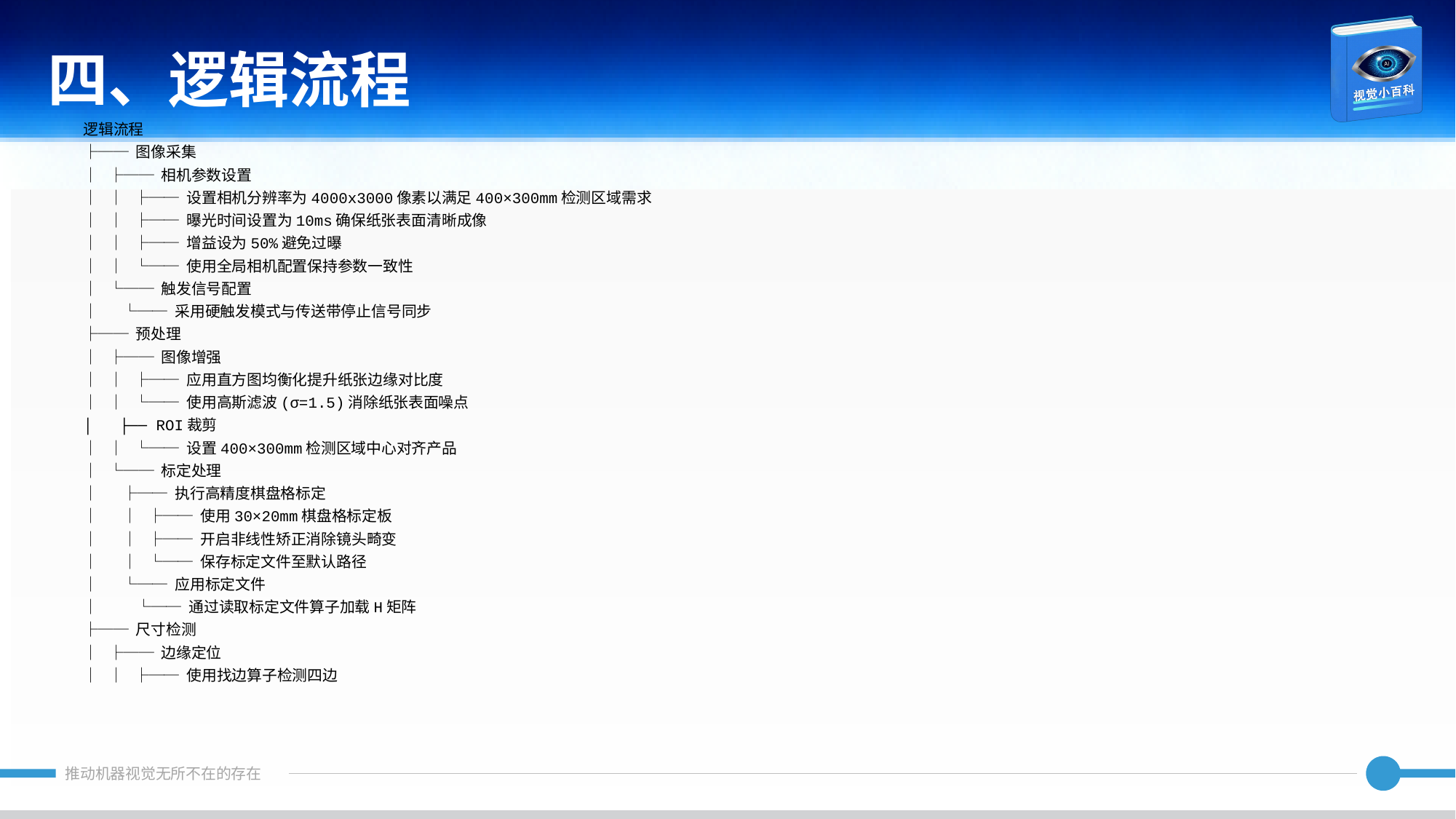

四、逻辑流程

逻辑流程
├── 图像采集
│   ├── 相机参数设置
│   │   ├── 设置相机分辨率为4000x3000像素以满足400×300mm检测区域需求
│   │   ├── 曝光时间设置为10ms确保纸张表面清晰成像
│   │   ├── 增益设为50%避免过曝
│   │   └── 使用全局相机配置保持参数一致性
│   └── 触发信号配置
│       └── 采用硬触发模式与传送带停止信号同步
├── 预处理
│   ├── 图像增强
│   │   ├── 应用直方图均衡化提升纸张边缘对比度
│   │   └── 使用高斯滤波(σ=1.5)消除纸张表面噪点
│   ├── ROI裁剪
│   │   └── 设置400×300mm检测区域中心对齐产品
│   └── 标定处理
│       ├── 执行高精度棋盘格标定
│       │   ├── 使用30×20mm棋盘格标定板
│       │   ├── 开启非线性矫正消除镜头畸变
│       │   └── 保存标定文件至默认路径
│       └── 应用标定文件
│           └── 通过读取标定文件算子加载H矩阵
├── 尺寸检测
│   ├── 边缘定位
│   │   ├── 使用找边算子检测四边
8